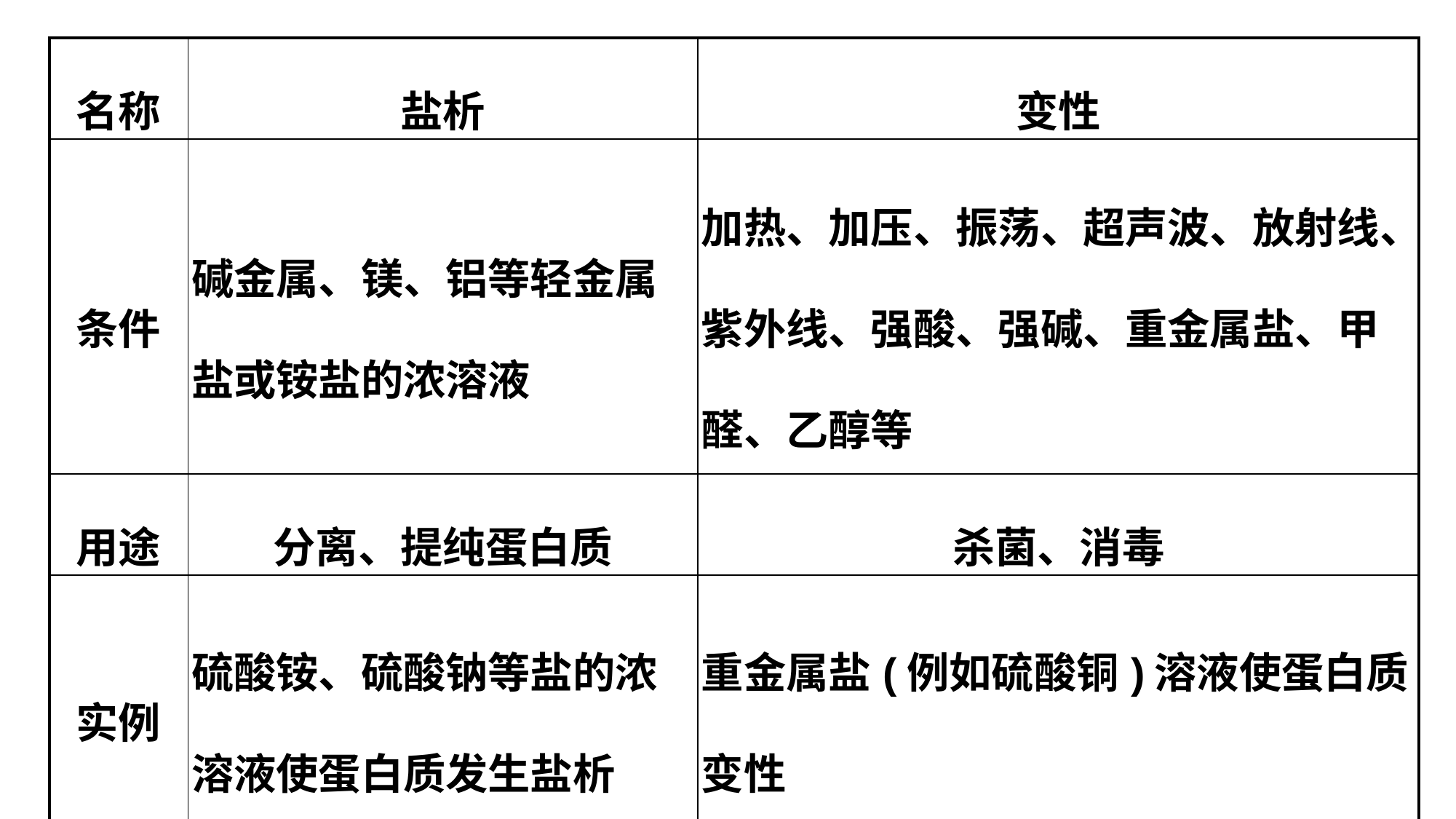

| 名称 | 盐析 | 变性 |
| --- | --- | --- |
| 条件 | 碱金属、镁、铝等轻金属盐或铵盐的浓溶液 | 加热、加压、振荡、超声波、放射线、紫外线、强酸、强碱、重金属盐、甲醛、乙醇等 |
| 用途 | 分离、提纯蛋白质 | 杀菌、消毒 |
| 实例 | 硫酸铵、硫酸钠等盐的浓溶液使蛋白质发生盐析 | 重金属盐(例如硫酸铜)溶液使蛋白质变性 |